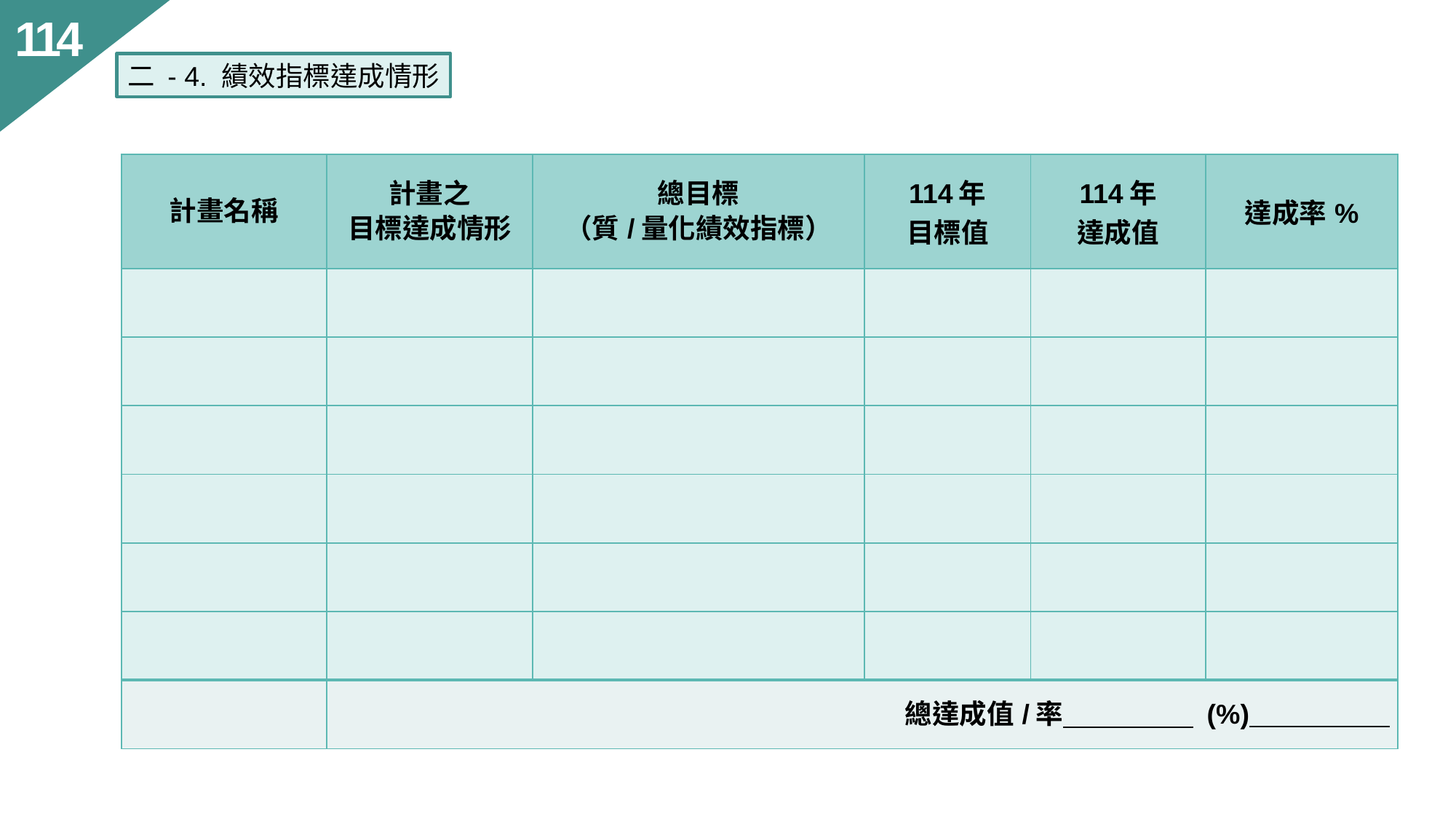

114
二 - 4. 績效指標達成情形
| 計畫名稱 | 計畫之 目標達成情形 | 總目標 （質/量化績效指標） | 114年 目標值 | 114年 達成值 | 達成率% |
| --- | --- | --- | --- | --- | --- |
|  |  |  |  |  |  |
|  |  |  |  |  |  |
|  |  |  |  |  |  |
|  |  |  |  |  |  |
|  |  |  |  |  |  |
|  |  |  |  |  |  |
|  | 總達成值/率 (%) |  |  |  |  |